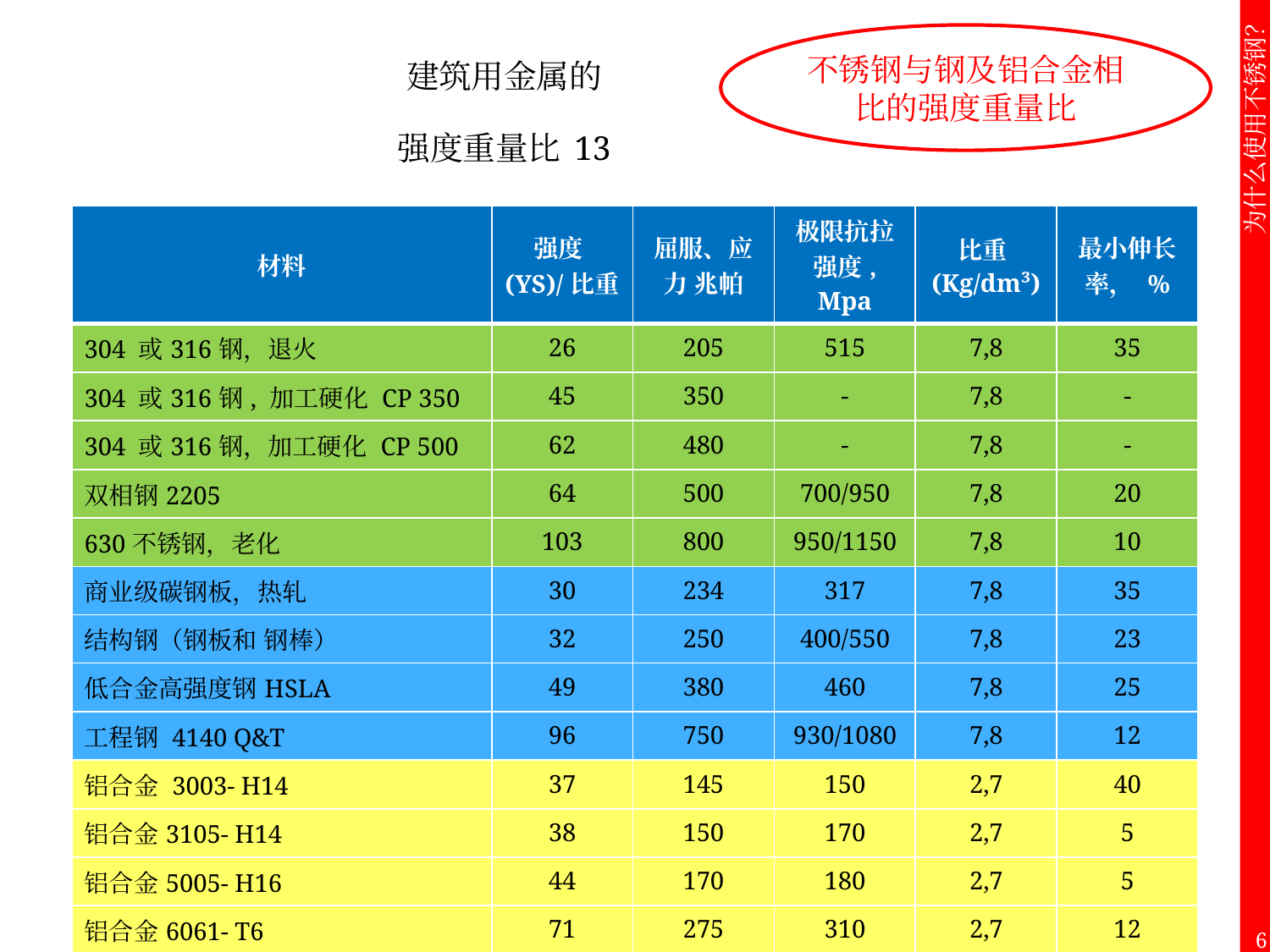

不锈钢与钢及铝合金相比的强度重量比
# 建筑用金属的 强度重量比13
| 材料 | 强度(YS)/比重 | 屈服、应力 兆帕 | 极限抗拉强度, Mpa | 比重(Kg/dm³) | 最小伸长率， % |
| --- | --- | --- | --- | --- | --- |
| 304 或316钢，退火 | 26 | 205 | 515 | 7,8 | 35 |
| 304 或316钢, 加工硬化 CP 350 | 45 | 350 | - | 7,8 | - |
| 304 或316钢，加工硬化 CP 500 | 62 | 480 | - | 7,8 | - |
| 双相钢2205 | 64 | 500 | 700/950 | 7,8 | 20 |
| 630不锈钢，老化 | 103 | 800 | 950/1150 | 7,8 | 10 |
| 商业级碳钢板，热轧 | 30 | 234 | 317 | 7,8 | 35 |
| 结构钢（钢板和 钢棒） | 32 | 250 | 400/550 | 7,8 | 23 |
| 低合金高强度钢HSLA | 49 | 380 | 460 | 7,8 | 25 |
| 工程钢 4140 Q&T | 96 | 750 | 930/1080 | 7,8 | 12 |
| 铝合金 3003- H14 | 37 | 145 | 150 | 2,7 | 40 |
| 铝合金3105- H14 | 38 | 150 | 170 | 2,7 | 5 |
| 铝合金5005- H16 | 44 | 170 | 180 | 2,7 | 5 |
| 铝合金6061- T6 | 71 | 275 | 310 | 2,7 | 12 |
| 铝合金6063- T5 | 37 | 145 | 185 | 2,7 | 12 |
| 铜 | 23 | 195 | 250 | 8,3 | 30 |
6